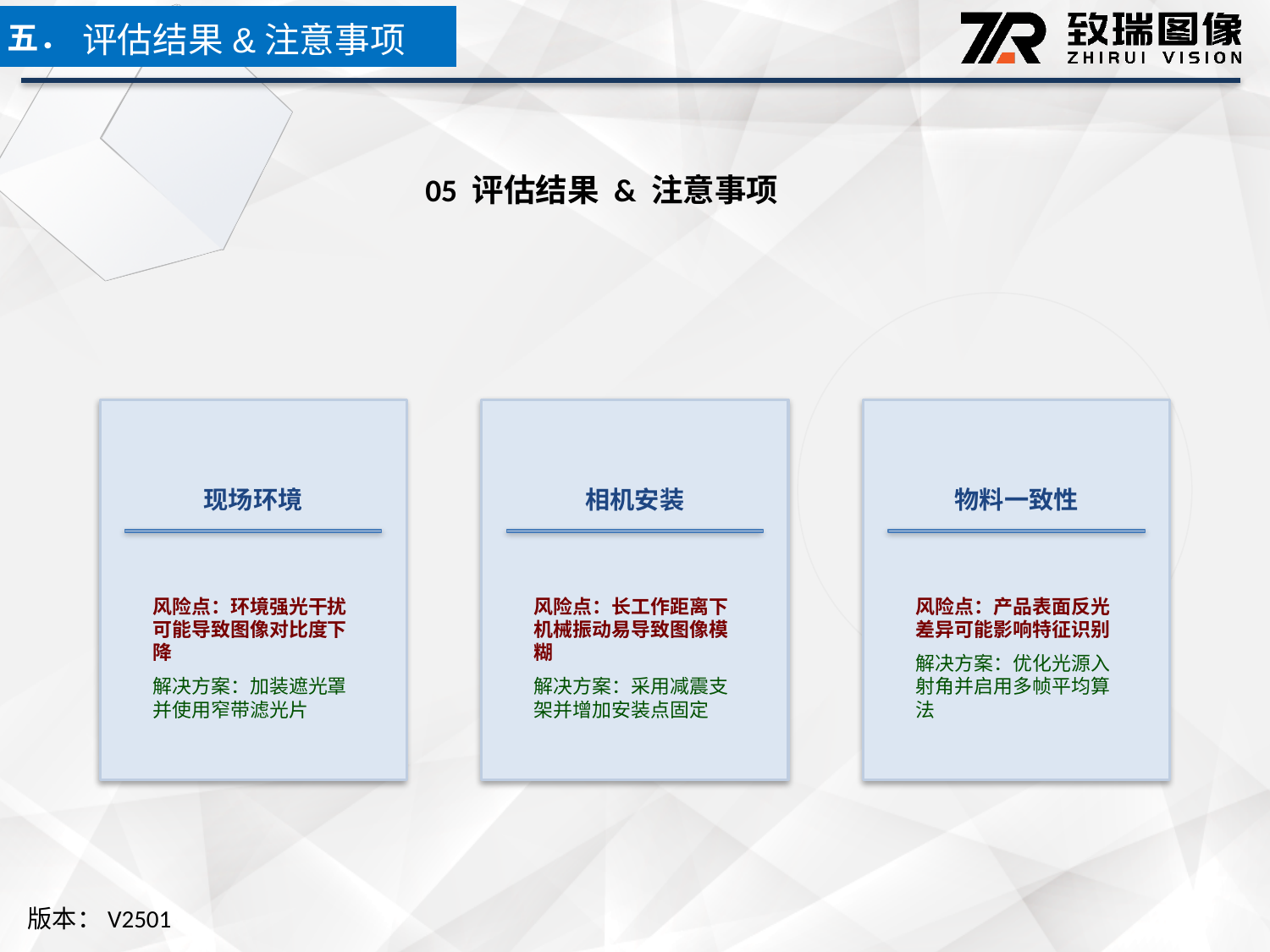

五．
评估结果&注意事项

05 评估结果 & 注意事项

现场环境

相机安装

物料一致性

风险点：环境强光干扰可能导致图像对比度下降
解决方案：加装遮光罩并使用窄带滤光片

风险点：长工作距离下机械振动易导致图像模糊
解决方案：采用减震支架并增加安装点固定

风险点：产品表面反光差异可能影响特征识别
解决方案：优化光源入射角并启用多帧平均算法